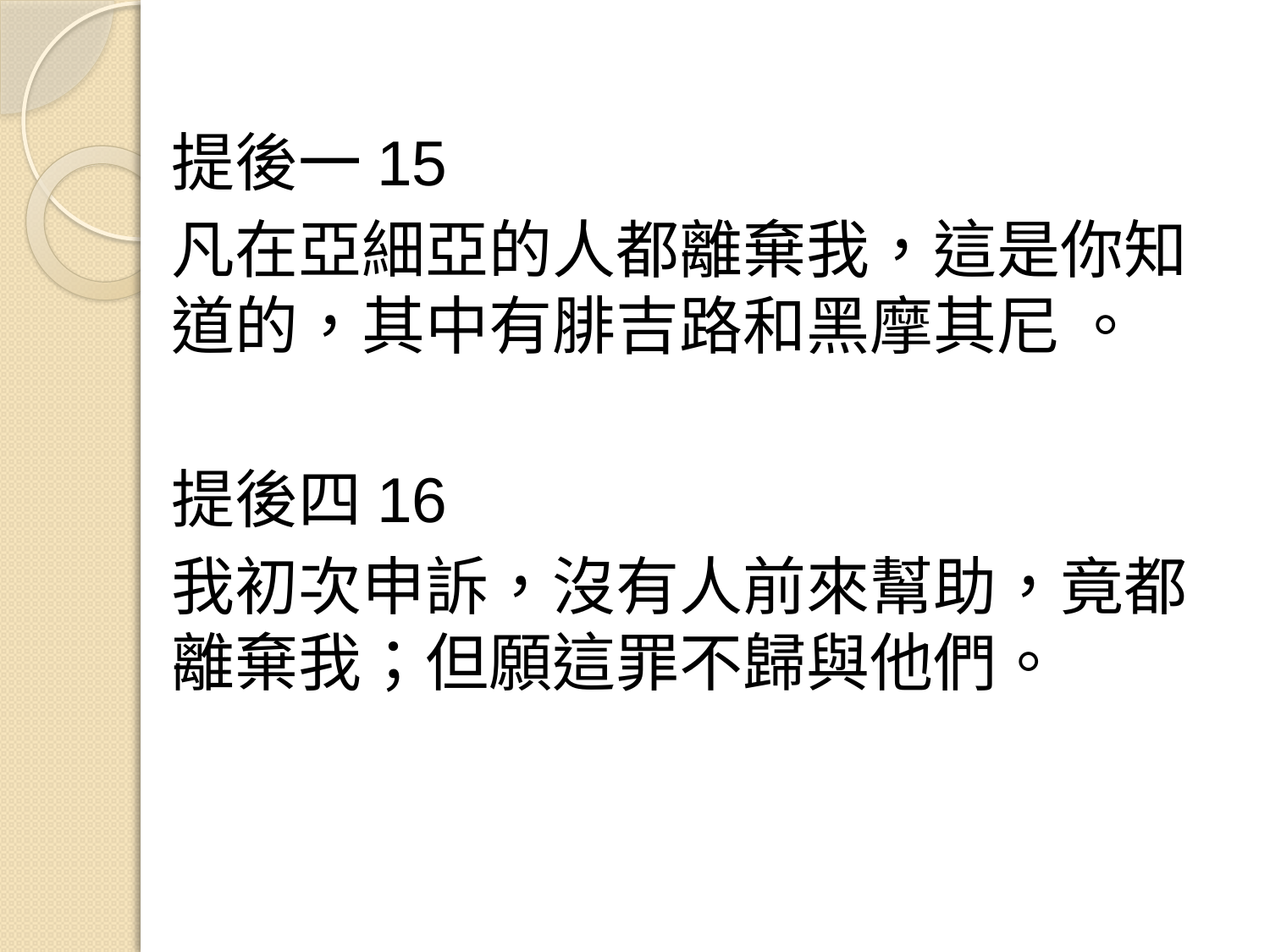

提後一15
凡在亞細亞的人都離棄我，這是你知道的，其中有腓吉路和黑摩其尼 。

提後四16
我初次申訴，沒有人前來幫助，竟都離棄我；但願這罪不歸與他們。